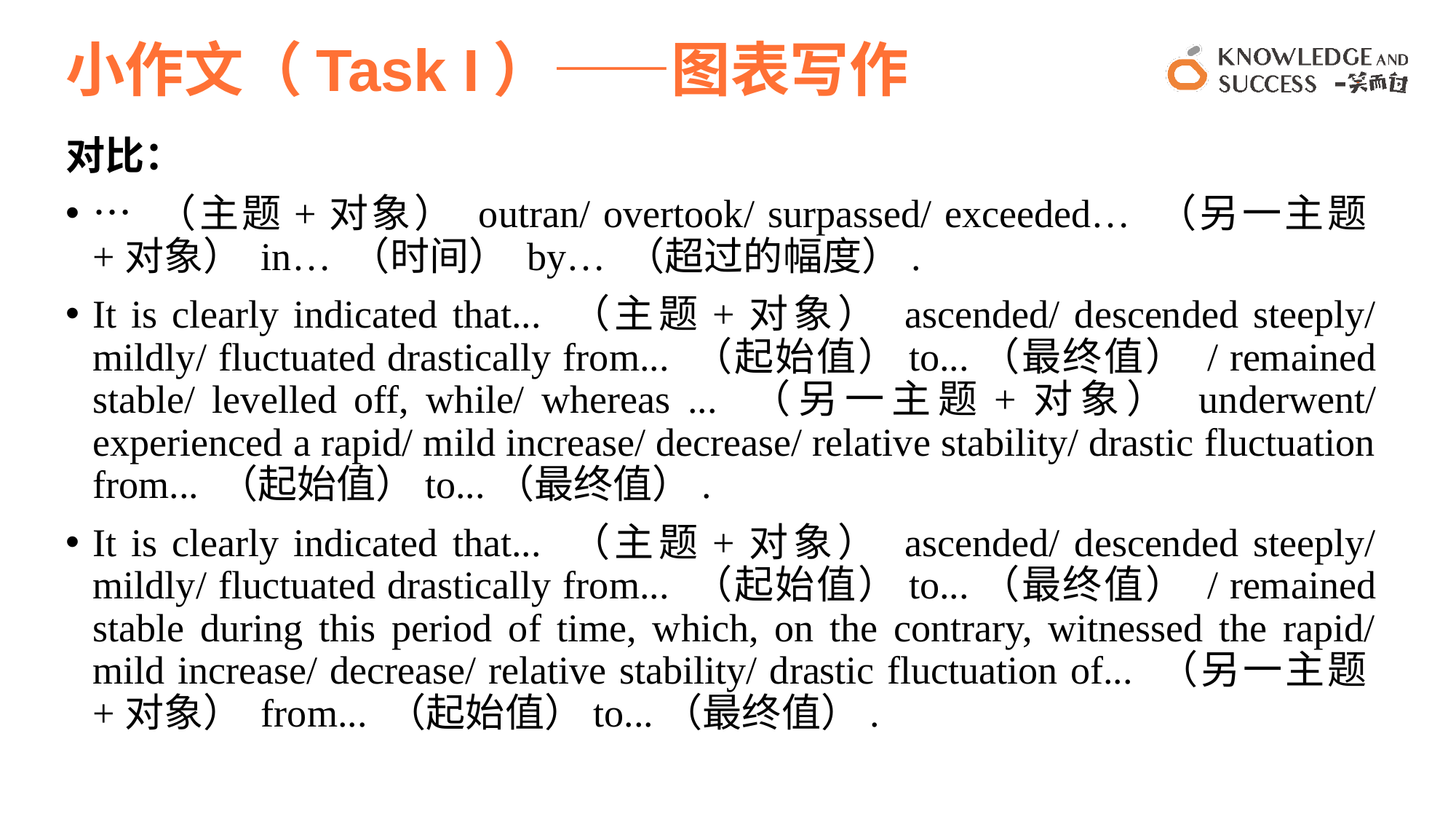

# 小作文（Task I）——图表写作
对比：
… （主题+对象） outran/ overtook/ surpassed/ exceeded… （另一主题+对象） in… （时间） by… （超过的幅度）.
It is clearly indicated that... （主题+对象） ascended/ descended steeply/ mildly/ fluctuated drastically from... （起始值）to...（最终值） / remained stable/ levelled off, while/ whereas ... （另一主题+对象） underwent/ experienced a rapid/ mild increase/ decrease/ relative stability/ drastic fluctuation from... （起始值）to...（最终值）.
It is clearly indicated that... （主题+对象） ascended/ descended steeply/ mildly/ fluctuated drastically from... （起始值）to...（最终值） / remained stable during this period of time, which, on the contrary, witnessed the rapid/ mild increase/ decrease/ relative stability/ drastic fluctuation of... （另一主题+对象） from... （起始值）to...（最终值）.

16